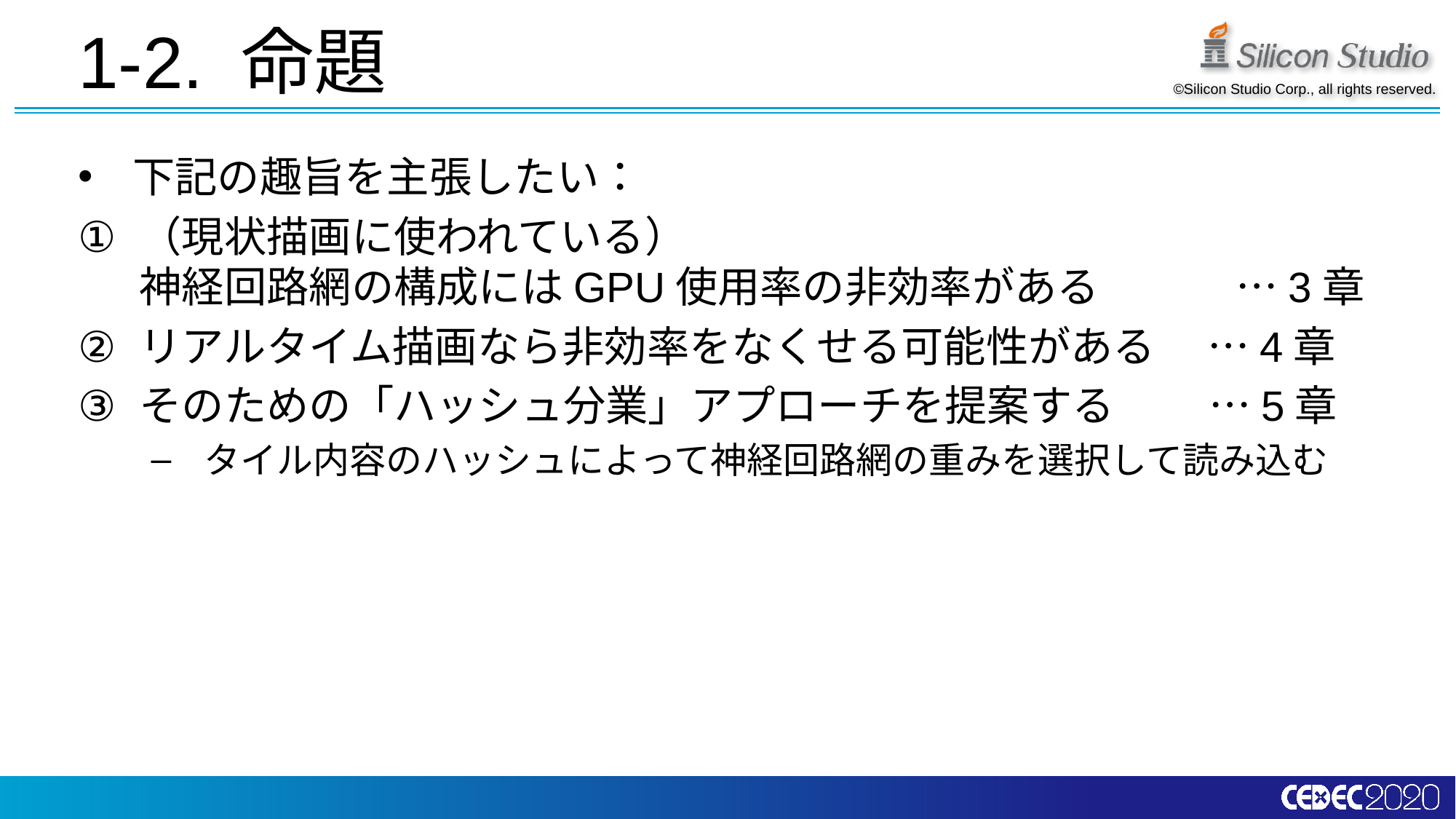

# 1-2. 命題
下記の趣旨を主張したい：
（現状描画に使われている）
神経回路網の構成にはGPU使用率の非効率がある 　　　…3章
リアルタイム描画なら非効率をなくせる可能性がある 　…4章
そのための「ハッシュ分業」アプローチを提案する 　　…5章
タイル内容のハッシュによって神経回路網の重みを選択して読み込む